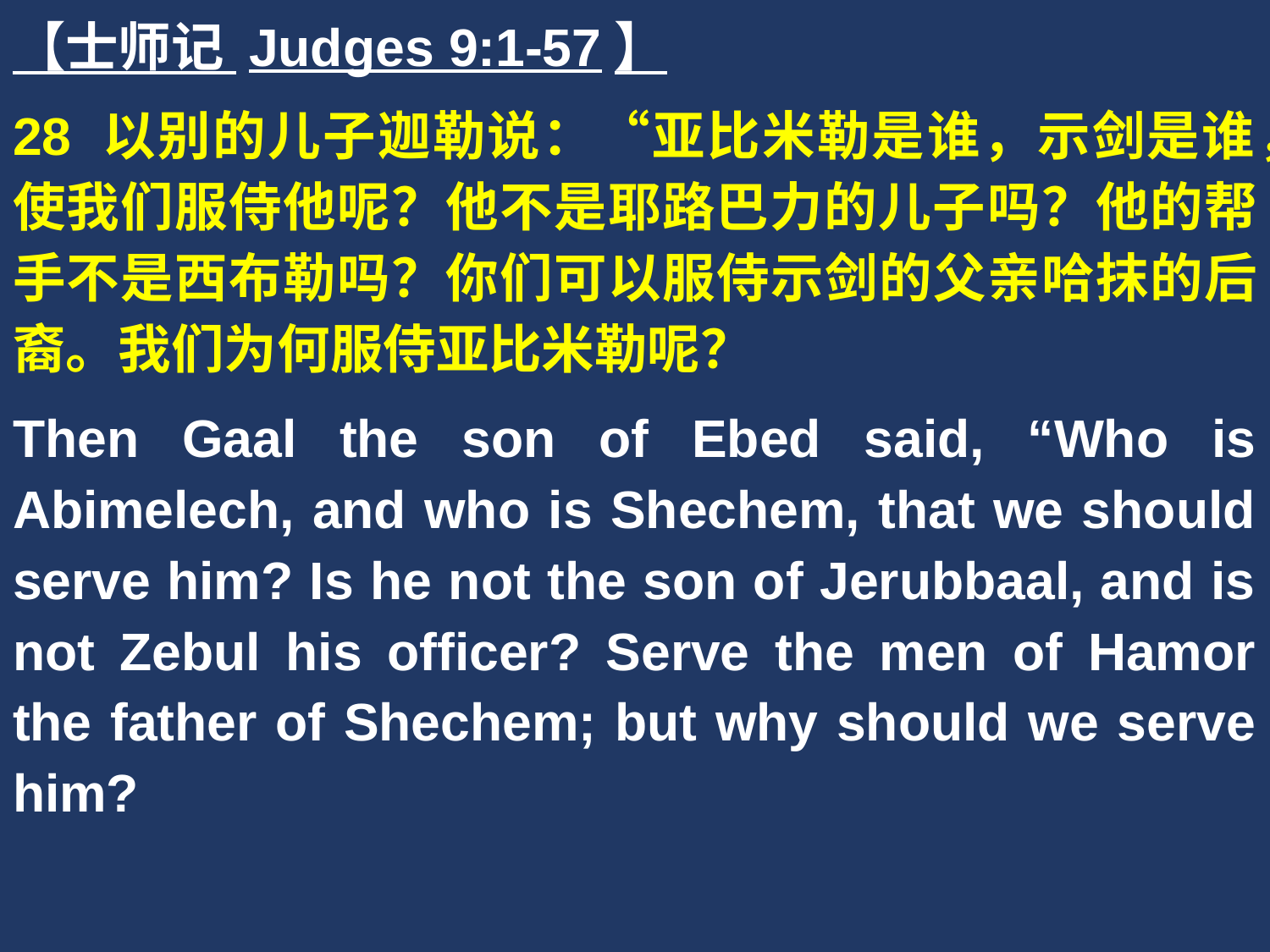

【士师记 Judges 9:1-57】
28 以别的儿子迦勒说：“亚比米勒是谁，示剑是谁，使我们服侍他呢？他不是耶路巴力的儿子吗？他的帮手不是西布勒吗？你们可以服侍示剑的父亲哈抹的后裔。我们为何服侍亚比米勒呢？
Then Gaal the son of Ebed said, “Who is Abimelech, and who is Shechem, that we should serve him? Is he not the son of Jerubbaal, and is not Zebul his officer? Serve the men of Hamor the father of Shechem; but why should we serve him?